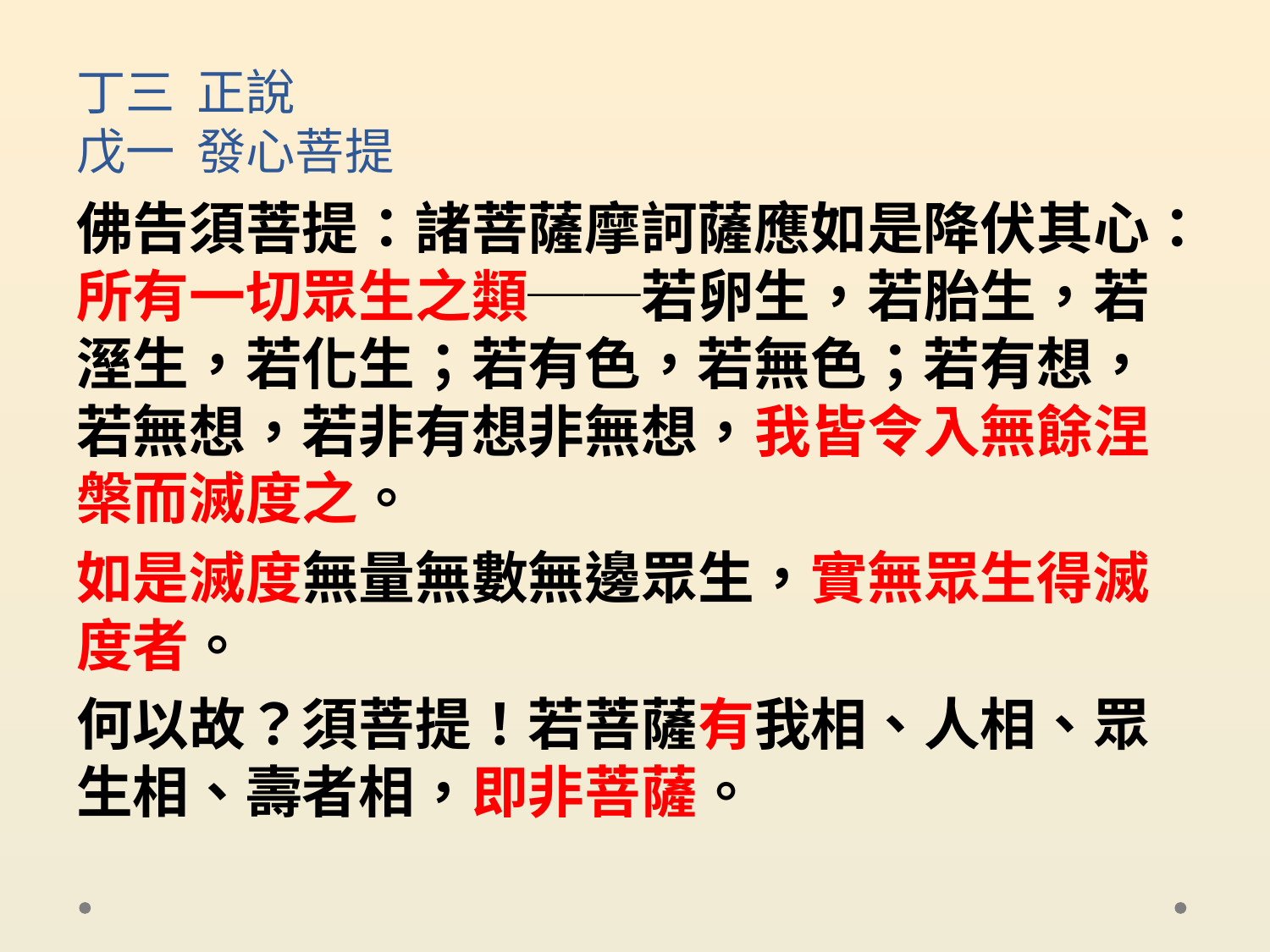

# 丁三  正說 戊一  發心菩提
佛告須菩提：諸菩薩摩訶薩應如是降伏其心：所有一切眾生之類──若卵生，若胎生，若溼生，若化生；若有色，若無色；若有想，若無想，若非有想非無想，我皆令入無餘涅槃而滅度之。
如是滅度無量無數無邊眾生，實無眾生得滅度者。
何以故？須菩提！若菩薩有我相、人相、眾生相、壽者相，即非菩薩。